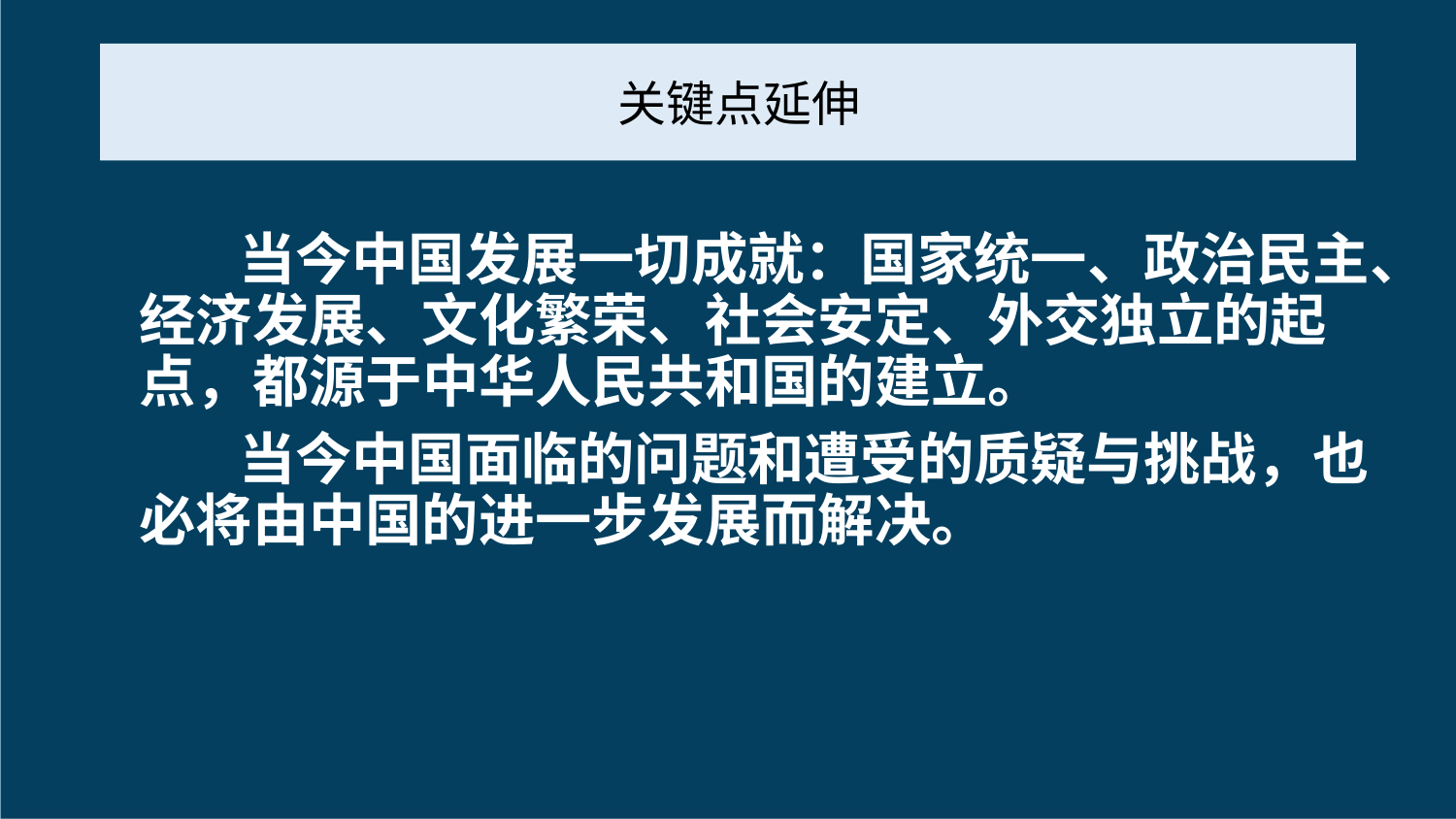

# 关键点延伸
当今中国发展一切成就：国家统一、政治民主、经济发展、文化繁荣、社会安定、外交独立的起点，都源于中华人民共和国的建立。
当今中国面临的问题和遭受的质疑与挑战，也必将由中国的进一步发展而解决。